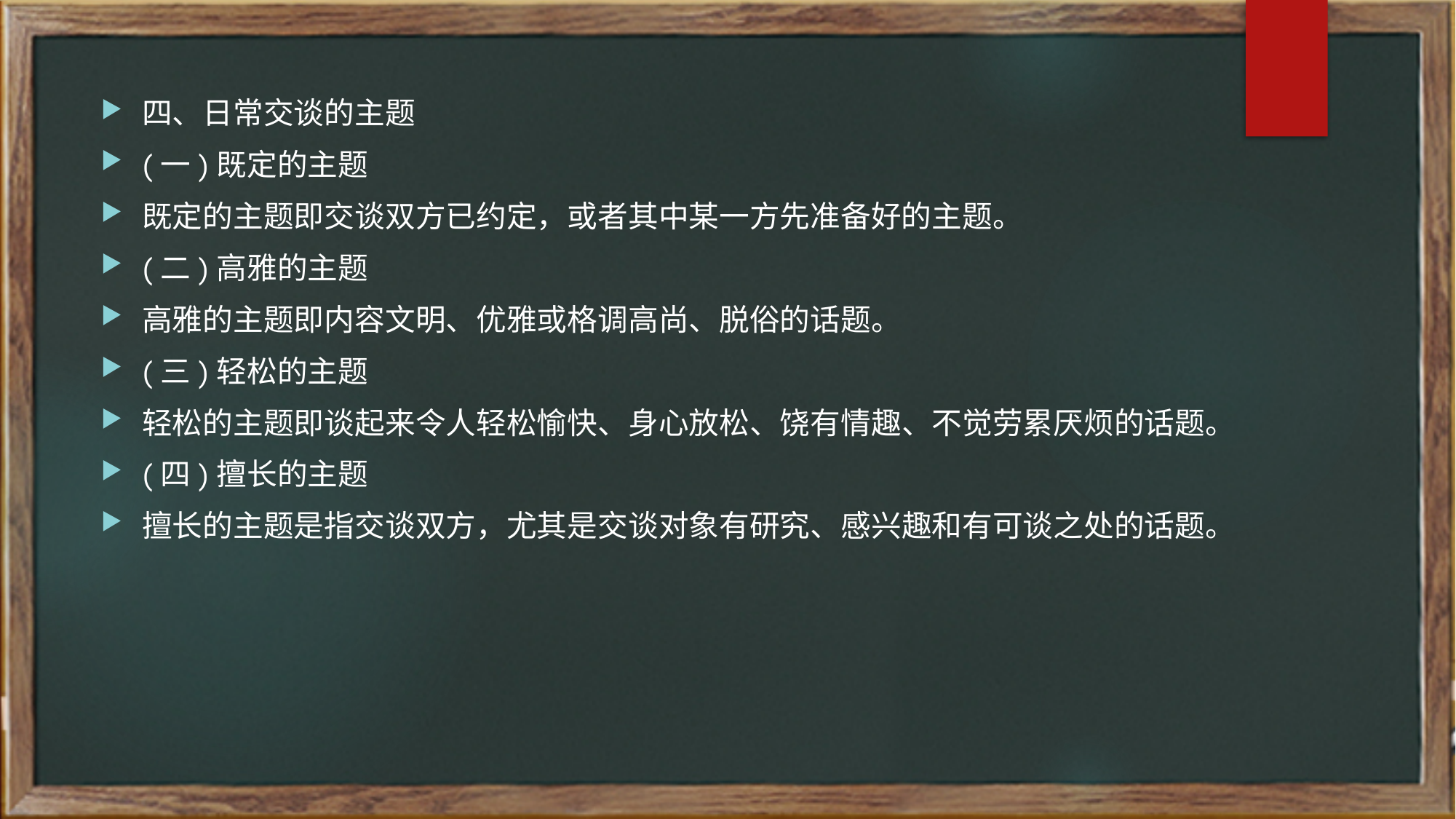

四、日常交谈的主题
(一)既定的主题
既定的主题即交谈双方已约定，或者其中某一方先准备好的主题。
(二)高雅的主题
高雅的主题即内容文明、优雅或格调高尚、脱俗的话题。
(三)轻松的主题
轻松的主题即谈起来令人轻松愉快、身心放松、饶有情趣、不觉劳累厌烦的话题。
(四)擅长的主题
擅长的主题是指交谈双方，尤其是交谈对象有研究、感兴趣和有可谈之处的话题。